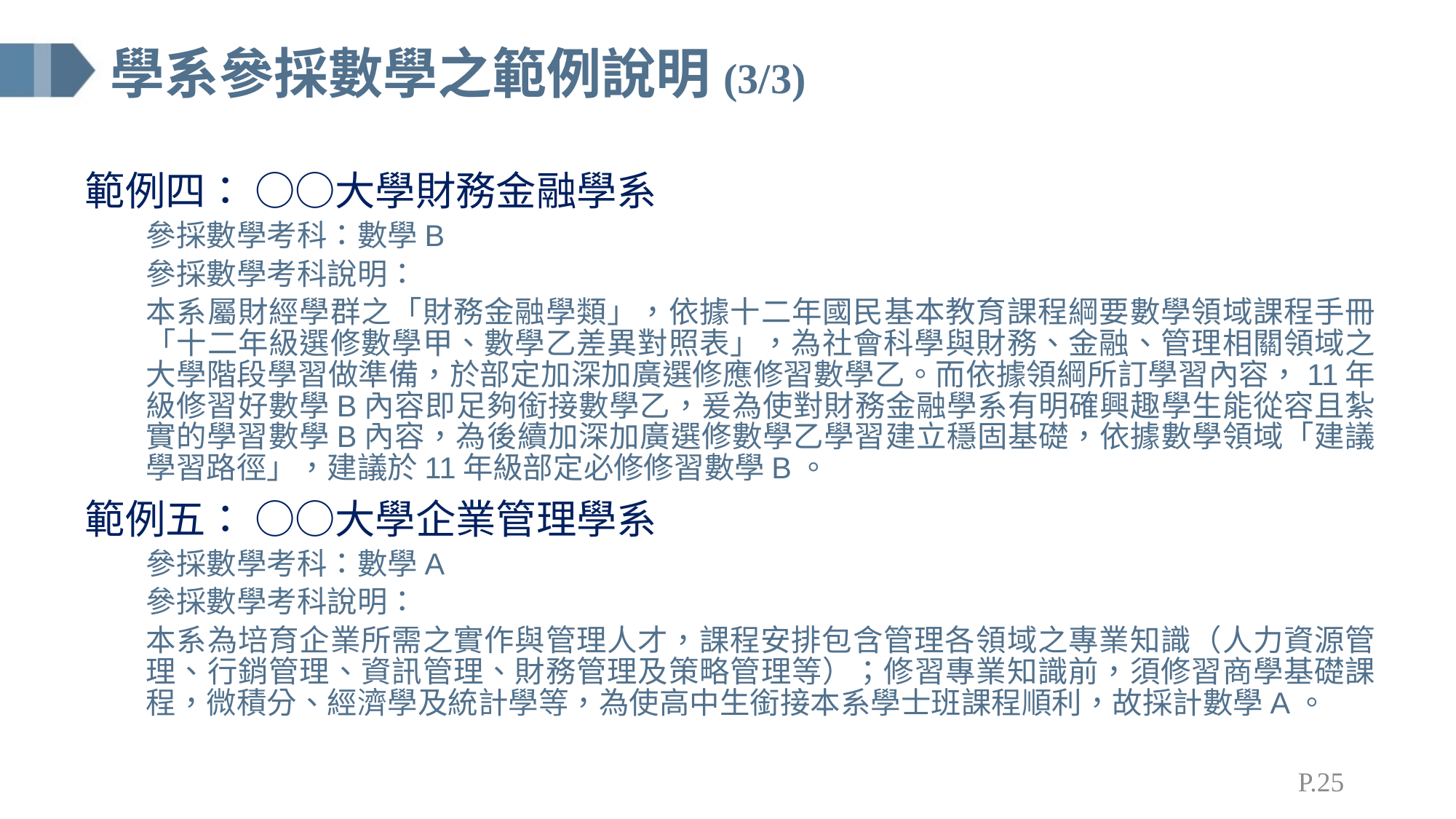

# 學系參採數學之範例說明(3/3)
範例四： ○○大學財務金融學系
參採數學考科：數學B
參採數學考科說明：
本系屬財經學群之「財務金融學類」，依據十二年國民基本教育課程綱要數學領域課程手冊「十二年級選修數學甲、數學乙差異對照表」，為社會科學與財務、金融、管理相關領域之大學階段學習做準備，於部定加深加廣選修應修習數學乙。而依據領綱所訂學習內容，11年級修習好數學B內容即足夠銜接數學乙，爰為使對財務金融學系有明確興趣學生能從容且紮實的學習數學B內容，為後續加深加廣選修數學乙學習建立穩固基礎，依據數學領域「建議學習路徑」，建議於11年級部定必修修習數學B。
範例五： ○○大學企業管理學系
參採數學考科：數學A
參採數學考科說明：
本系為培育企業所需之實作與管理人才，課程安排包含管理各領域之專業知識（人力資源管理、行銷管理、資訊管理、財務管理及策略管理等）；修習專業知識前，須修習商學基礎課程，微積分、經濟學及統計學等，為使高中生銜接本系學士班課程順利，故採計數學A。

P.25